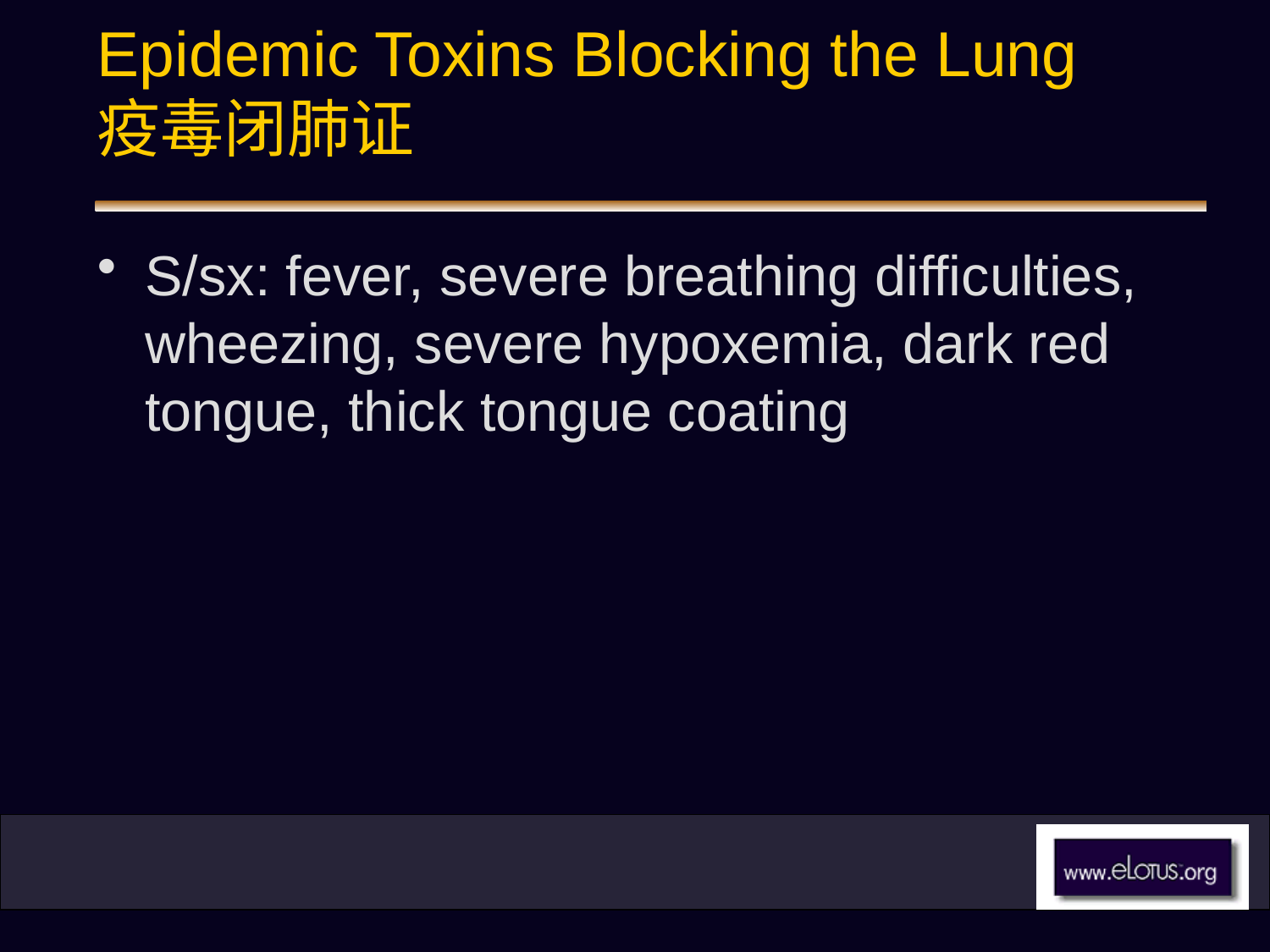

# Epidemic Toxins Blocking the Lung 疫毒闭肺证
S/sx: fever, severe breathing difficulties, wheezing, severe hypoxemia, dark red tongue, thick tongue coating